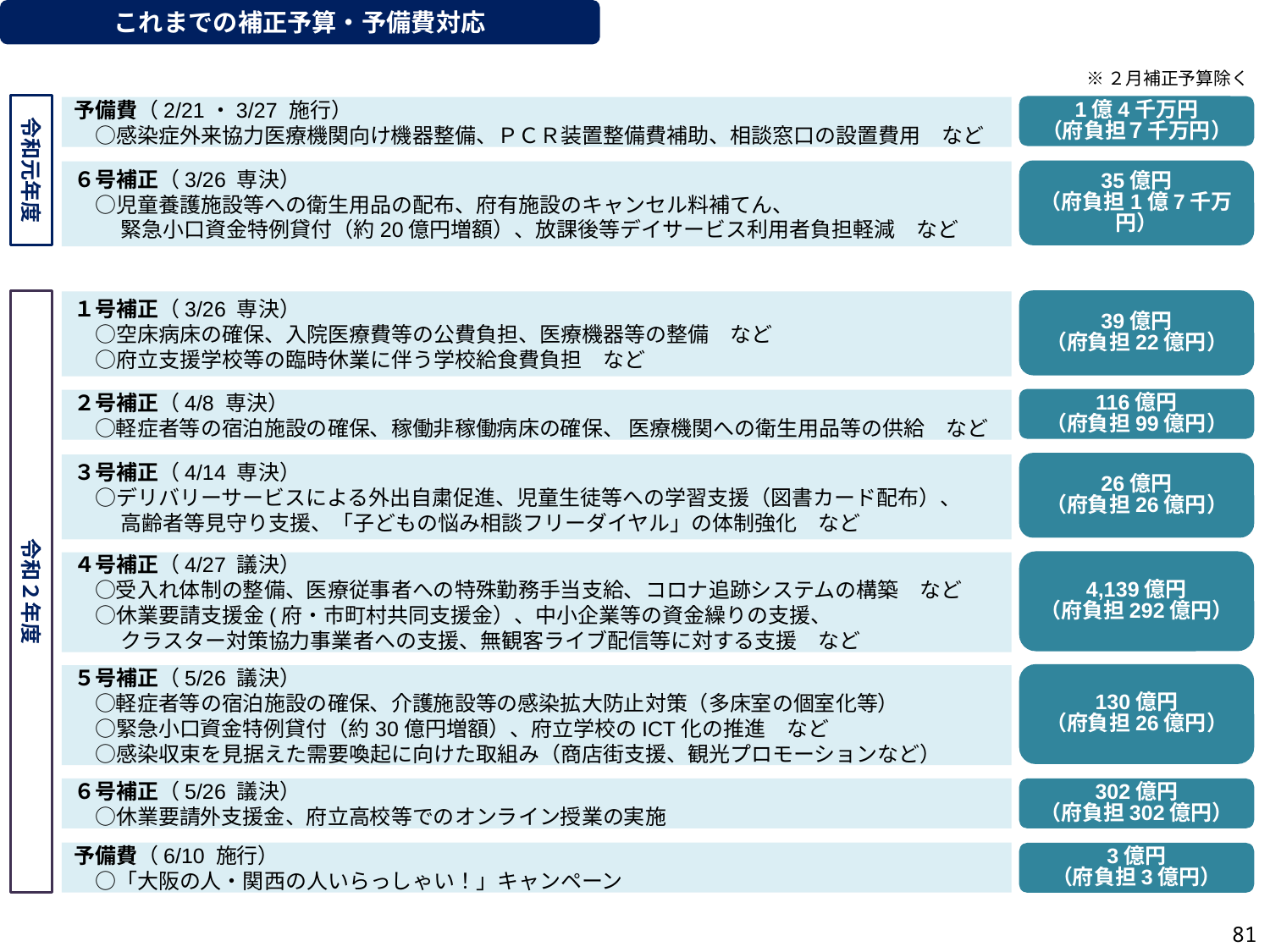

これまでの補正予算・予備費対応
※２月補正予算除く
令和元年度
1億4千万円
（府負担７千万円）
予備費（2/21・3/27 施行）
　○感染症外来協力医療機関向け機器整備、ＰＣＲ装置整備費補助、相談窓口の設置費用　など
35億円
（府負担1億7千万円）
６号補正（3/26 専決）
　○児童養護施設等への衛生用品の配布、府有施設のキャンセル料補てん、
　 　緊急小口資金特例貸付（約20億円増額）、放課後等デイサービス利用者負担軽減　など
令和２年度
39億円
（府負担22億円）
１号補正（3/26 専決）
　○空床病床の確保、入院医療費等の公費負担、医療機器等の整備　など
　○府立支援学校等の臨時休業に伴う学校給食費負担　など
116億円
（府負担99億円）
２号補正（4/8 専決）
　○軽症者等の宿泊施設の確保、稼働非稼働病床の確保、 医療機関への衛生用品等の供給　など
26億円
（府負担26億円）
３号補正（4/14 専決）
　○デリバリーサービスによる外出自粛促進、児童生徒等への学習支援（図書カード配布）、
　　 高齢者等見守り支援、「子どもの悩み相談フリーダイヤル」の体制強化　など
4,139億円
（府負担292億円）
４号補正（4/27 議決）
　○受入れ体制の整備、医療従事者への特殊勤務手当支給、コロナ追跡システムの構築　など
　○休業要請支援金(府・市町村共同支援金）、中小企業等の資金繰りの支援、
　　 クラスター対策協力事業者への支援、無観客ライブ配信等に対する支援　など
130億円
（府負担26億円）
５号補正（5/26 議決）
　○軽症者等の宿泊施設の確保、介護施設等の感染拡大防止対策（多床室の個室化等）
　○緊急小口資金特例貸付（約30億円増額）、府立学校のICT化の推進　など
　○感染収束を見据えた需要喚起に向けた取組み（商店街支援、観光プロモーションなど）
６号補正（5/26 議決）
　○休業要請外支援金、府立高校等でのオンライン授業の実施
302億円
（府負担302億円）
予備費（6/10 施行）
　○「大阪の人・関西の人いらっしゃい！」キャンペーン
3億円
（府負担3億円）
81